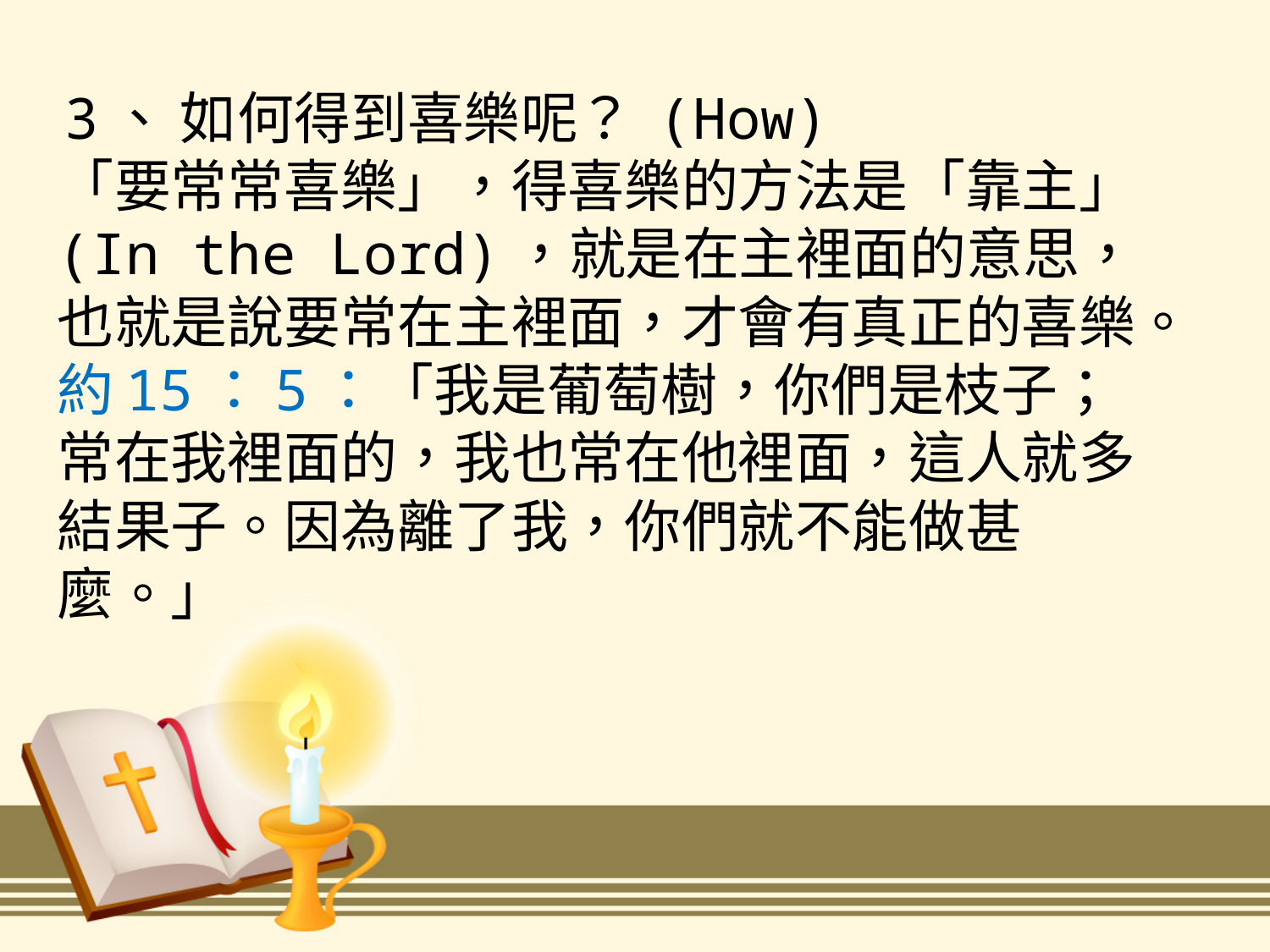

3、 如何得到喜樂呢？ (How)
「要常常喜樂」，得喜樂的方法是「靠主」(In the Lord)，就是在主裡面的意思，也就是說要常在主裡面，才會有真正的喜樂。
約15：5：「我是葡萄樹，你們是枝子；常在我裡面的，我也常在他裡面，這人就多結果子。因為離了我，你們就不能做甚麼。」